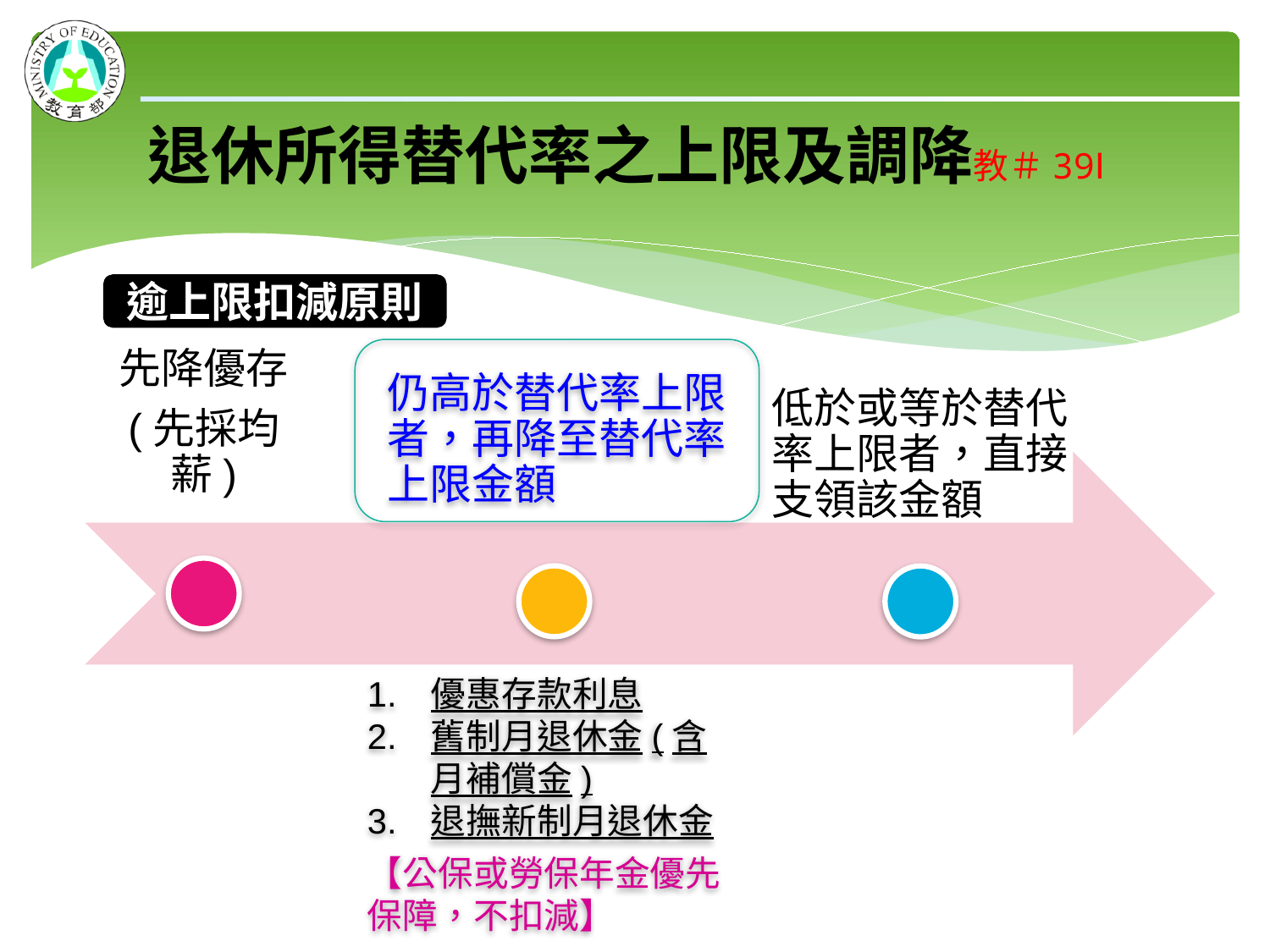

# 退休所得替代率之上限及調降教＃39Ⅰ
先降優存
(先採均薪)
仍高於替代率上限者，再降至替代率上限金額

低於或等於替代率上限者，直接支領該金額
優惠存款利息
舊制月退休金(含月補償金)
退撫新制月退休金
【公保或勞保年金優先保障，不扣減】
逾上限扣減原則